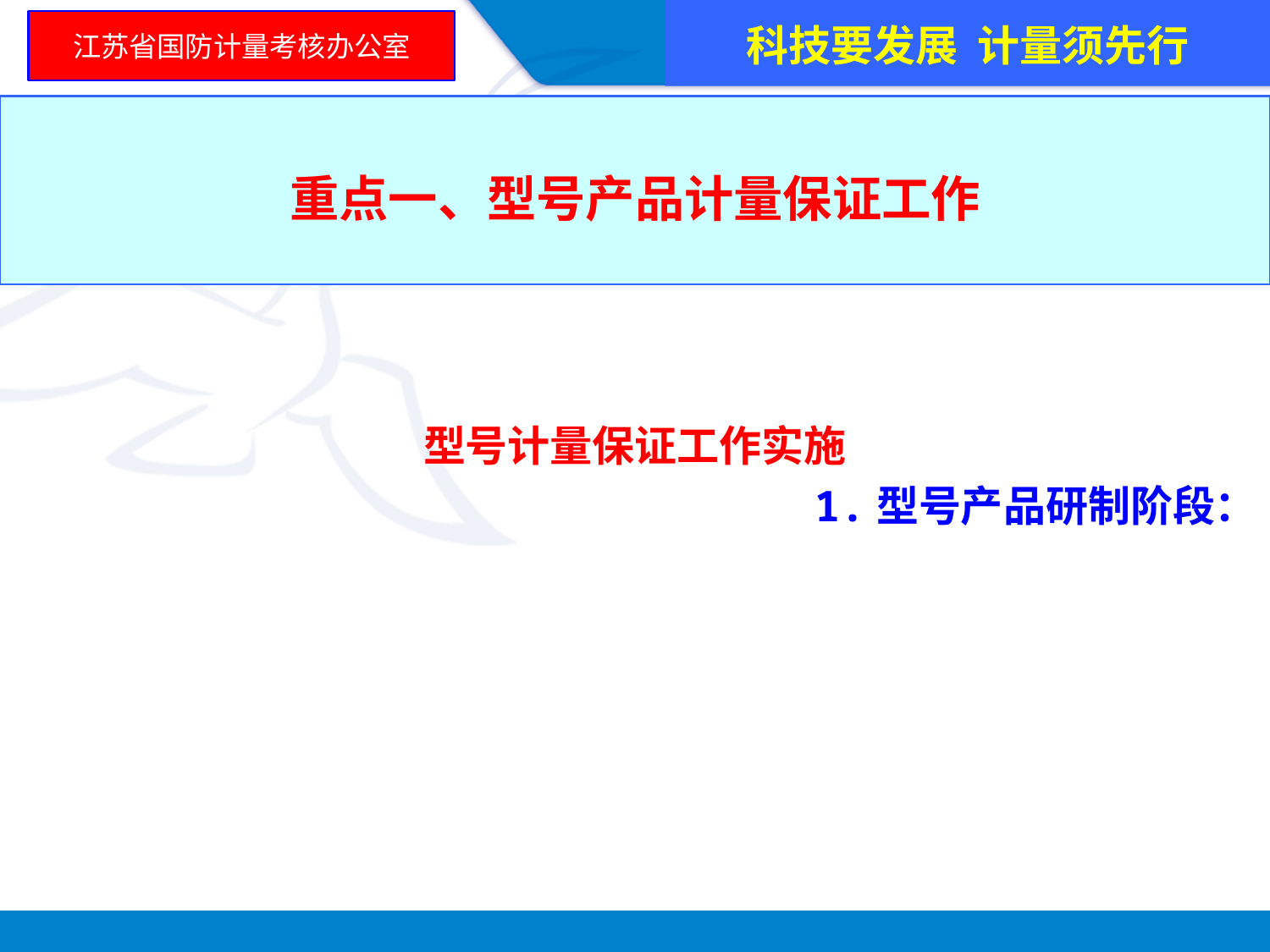

科技要发展  计量须先行
江苏省国防计量考核办公室
重点一、型号产品计量保证工作

型号计量保证工作实施
1.型号产品研制阶段：
  （1）组建型号计量师系统。建立型号总计量师和主任或主管计量师。
  （2）根据总体性能指标要求，型号计量师系统提出需要计量部门解决的计量检测参数、量限、准确度等计量检测技术要求。
  （3）计量技术机构根据计量检测技术指标，提出可行性论证方案，经评审通过后负责实施。